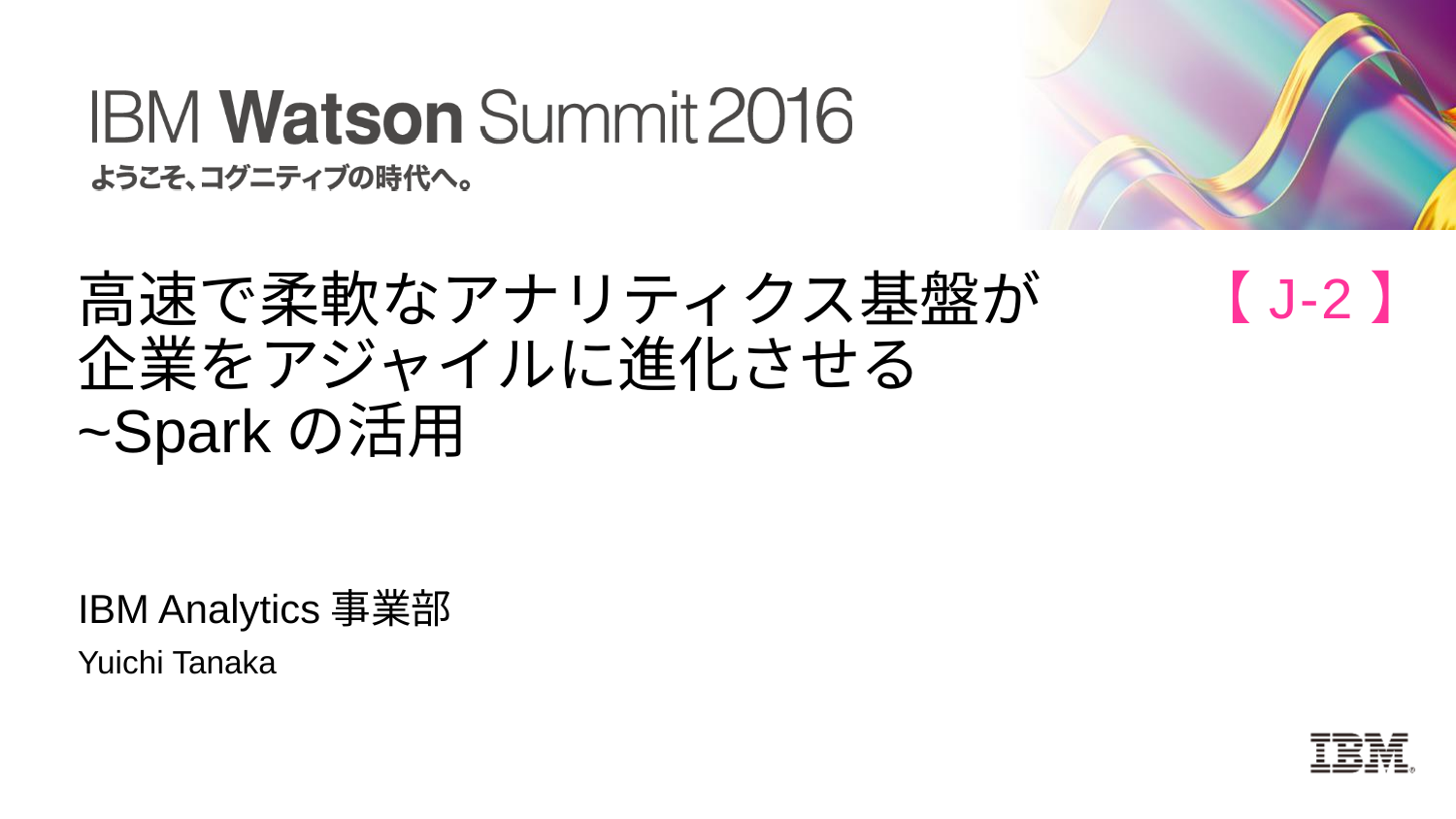

高速で柔軟なアナリティクス基盤が企業をアジャイルに進化させる~Sparkの活用
【J-2】
IBM Analytics事業部
Yuichi Tanaka